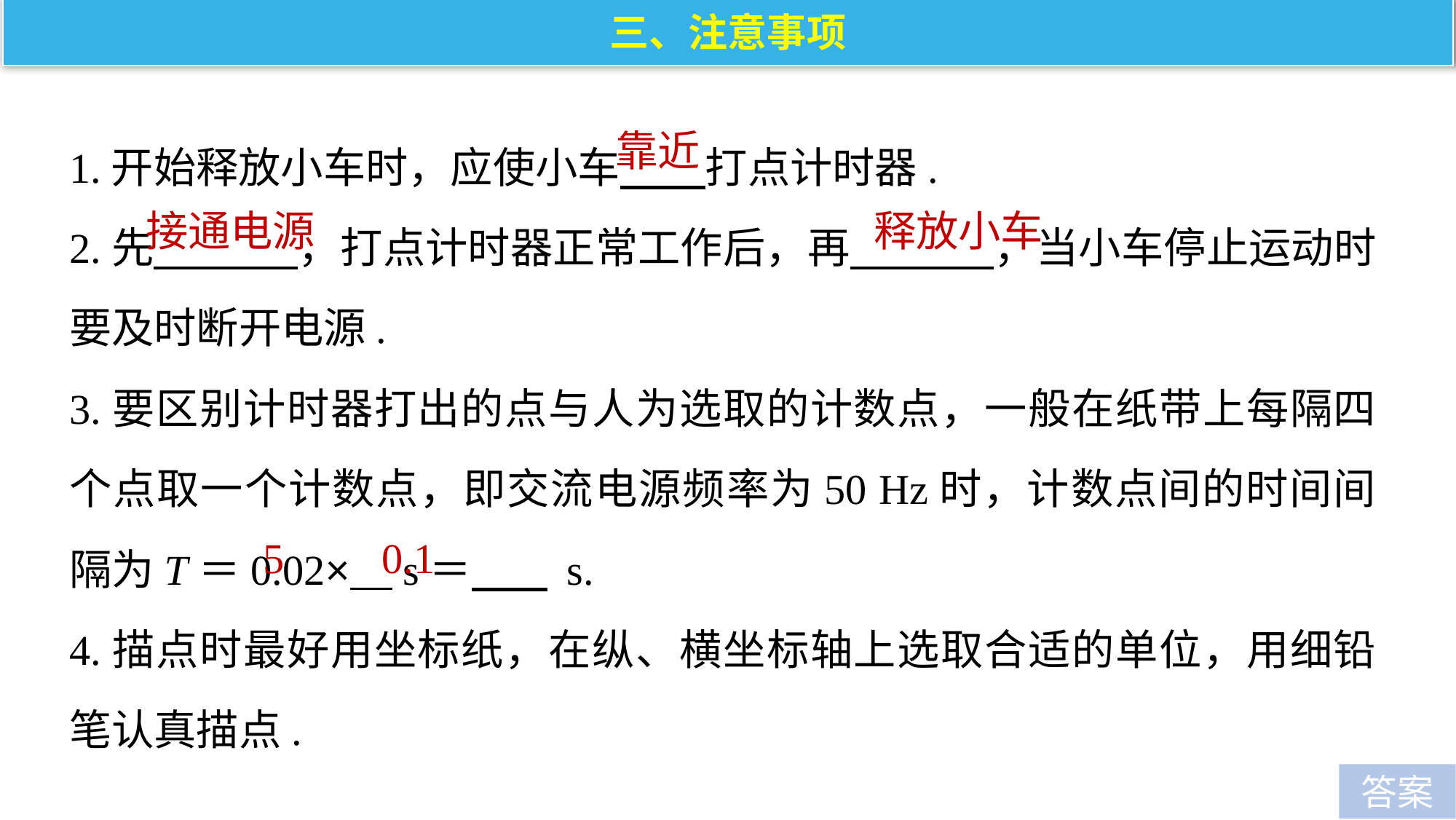

三、注意事项
1.开始释放小车时，应使小车         打点计时器.
2.先               ，打点计时器正常工作后，再               ，当小车停止运动时要及时断开电源.
3.要区别计时器打出的点与人为选取的计数点，一般在纸带上每隔四个点取一个计数点，即交流电源频率为50 Hz时，计数点间的时间间隔为T＝0.02×     s＝         s.
4.描点时最好用坐标纸，在纵、横坐标轴上选取合适的单位，用细铅笔认真描点.
靠近
接通电源
释放小车
5
0.1
答案